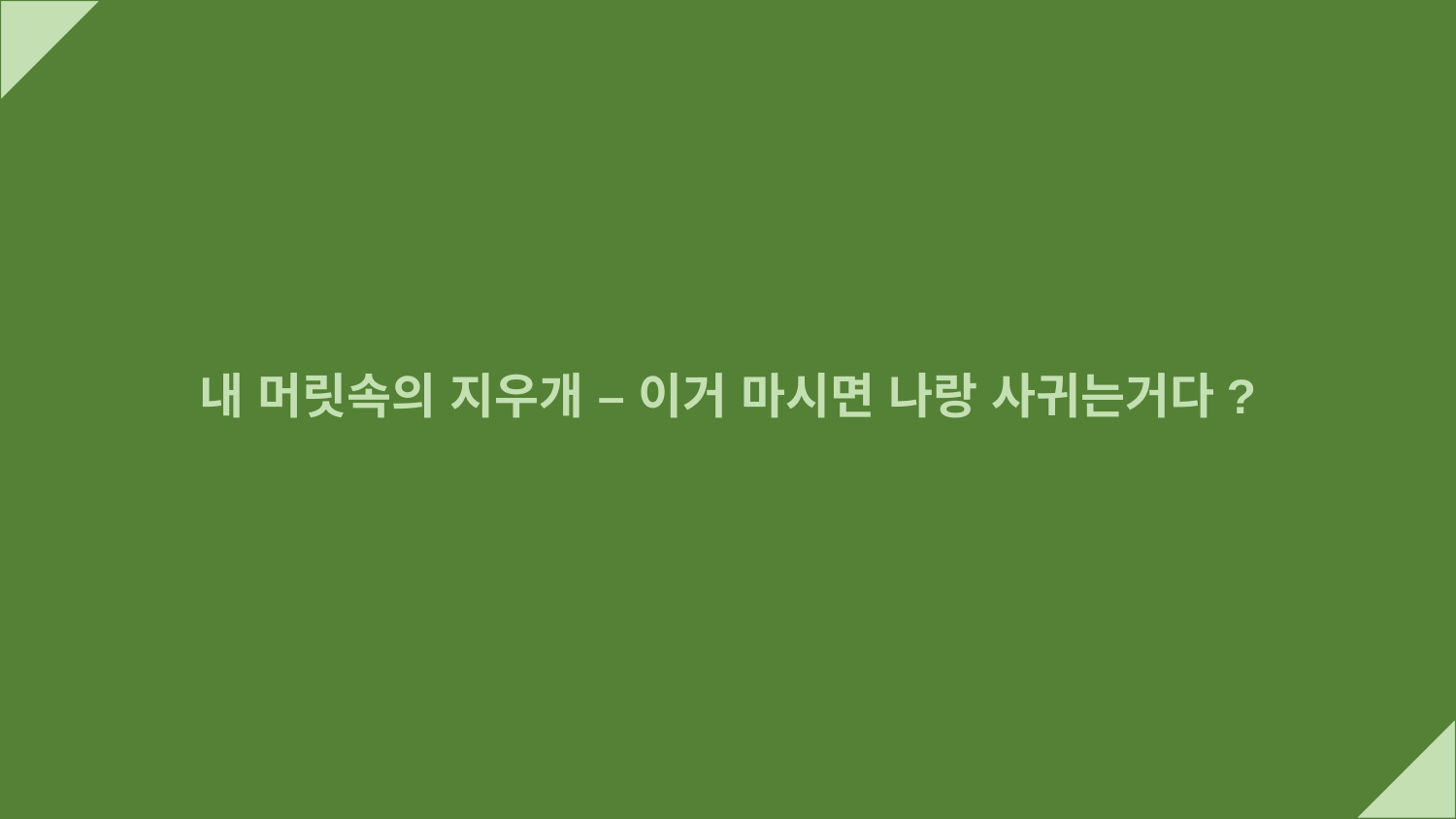

내 머릿속의 지우개 – 이거 마시면 나랑 사귀는거다?